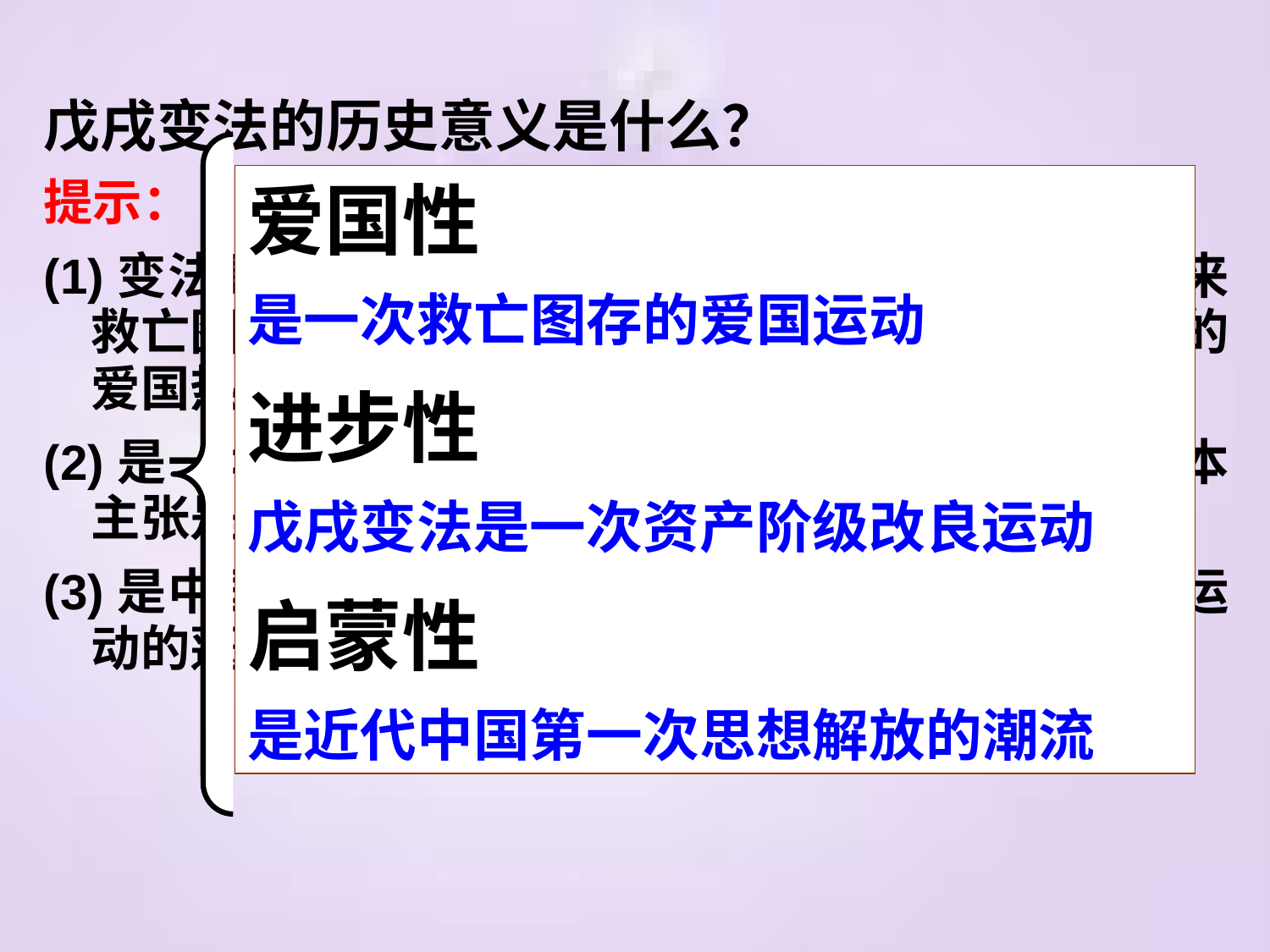

戊戌变法的历史意义是什么？
提示：
(1)变法具有鲜明的爱国性质，是一场试图通过改革来救亡图存的爱国政治运动，极大地激发了中国人民的爱国热情。
(2)是一场自上而下的资产阶级政治改革运动，其基本主张是要求发展资本主义，符合历史发展趋势。
(3)是中国近代一次思想解放潮流，为近代思想启蒙运动的蓬勃兴起开辟了道路，促进了中国人民的觉醒。

爱国性
是一次救亡图存的爱国运动
进步性
戊戌变法是一次资产阶级改良运动
启蒙性
是近代中国第一次思想解放的潮流